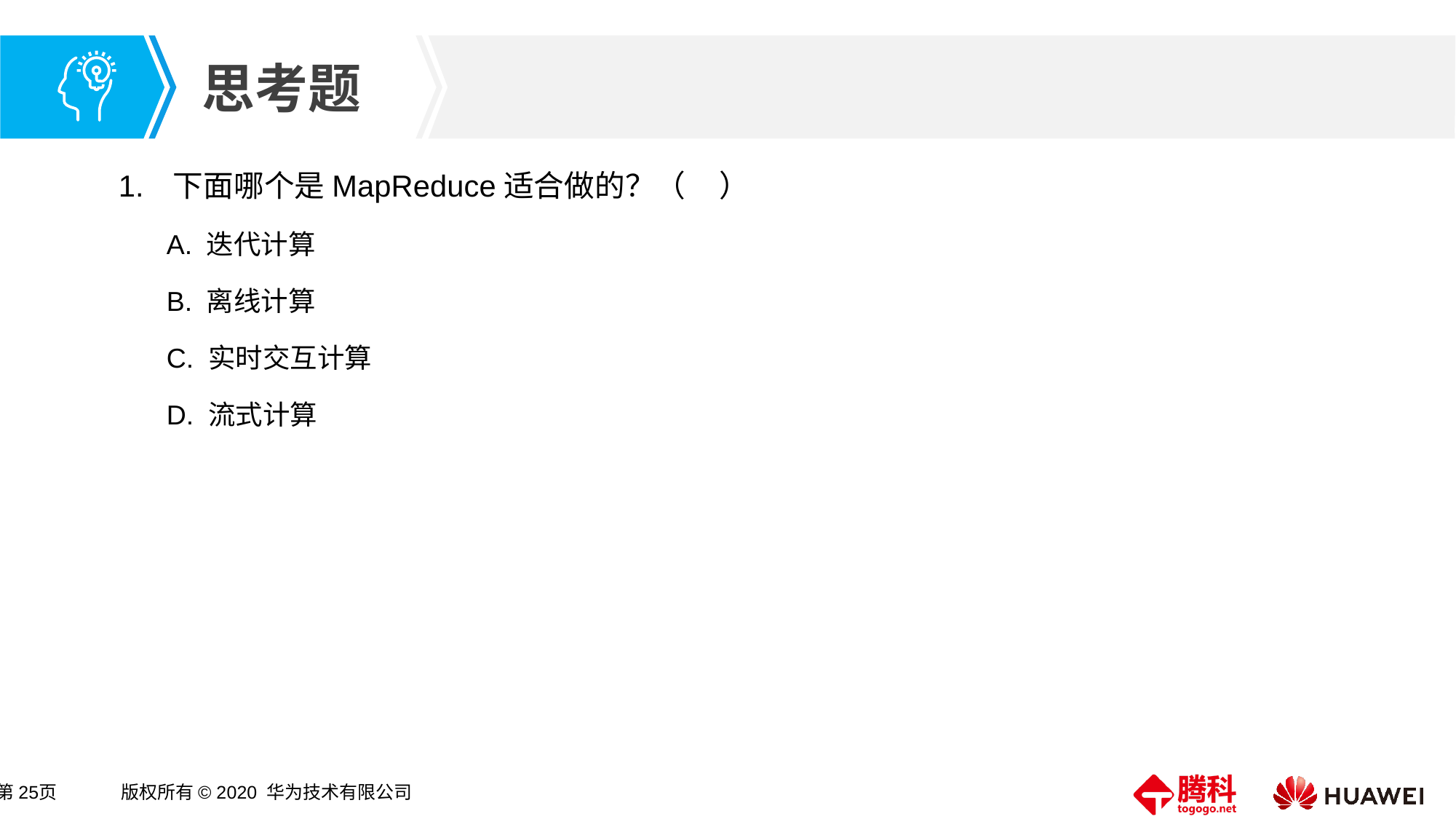

下面哪个是MapReduce适合做的？（     ）
A. 迭代计算
B. 离线计算
C. 实时交互计算
D. 流式计算